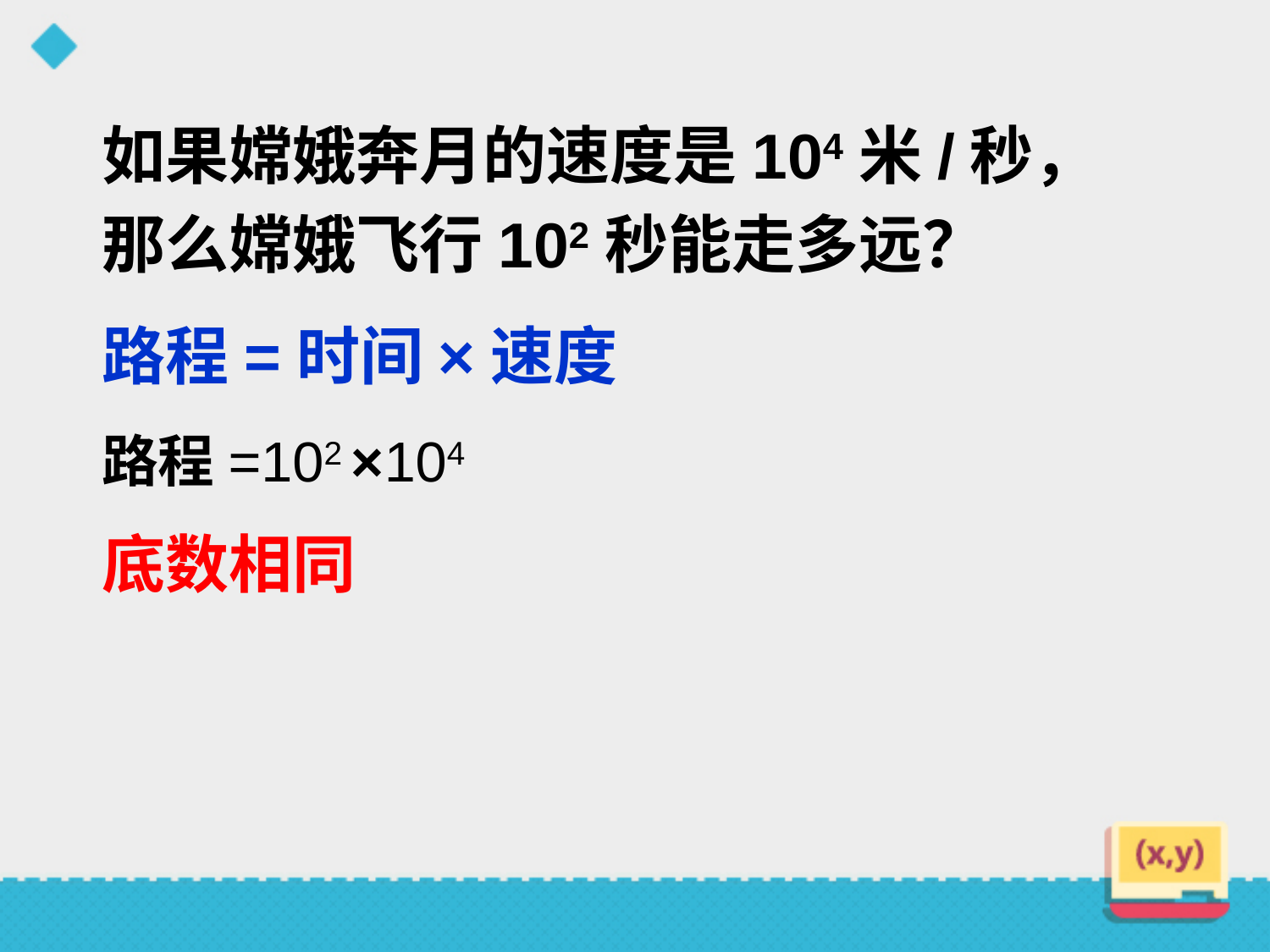

如果嫦娥奔月的速度是104米/秒，
那么嫦娥飞行102秒能走多远？
路程=时间×速度
路程=102 ×104
底数相同